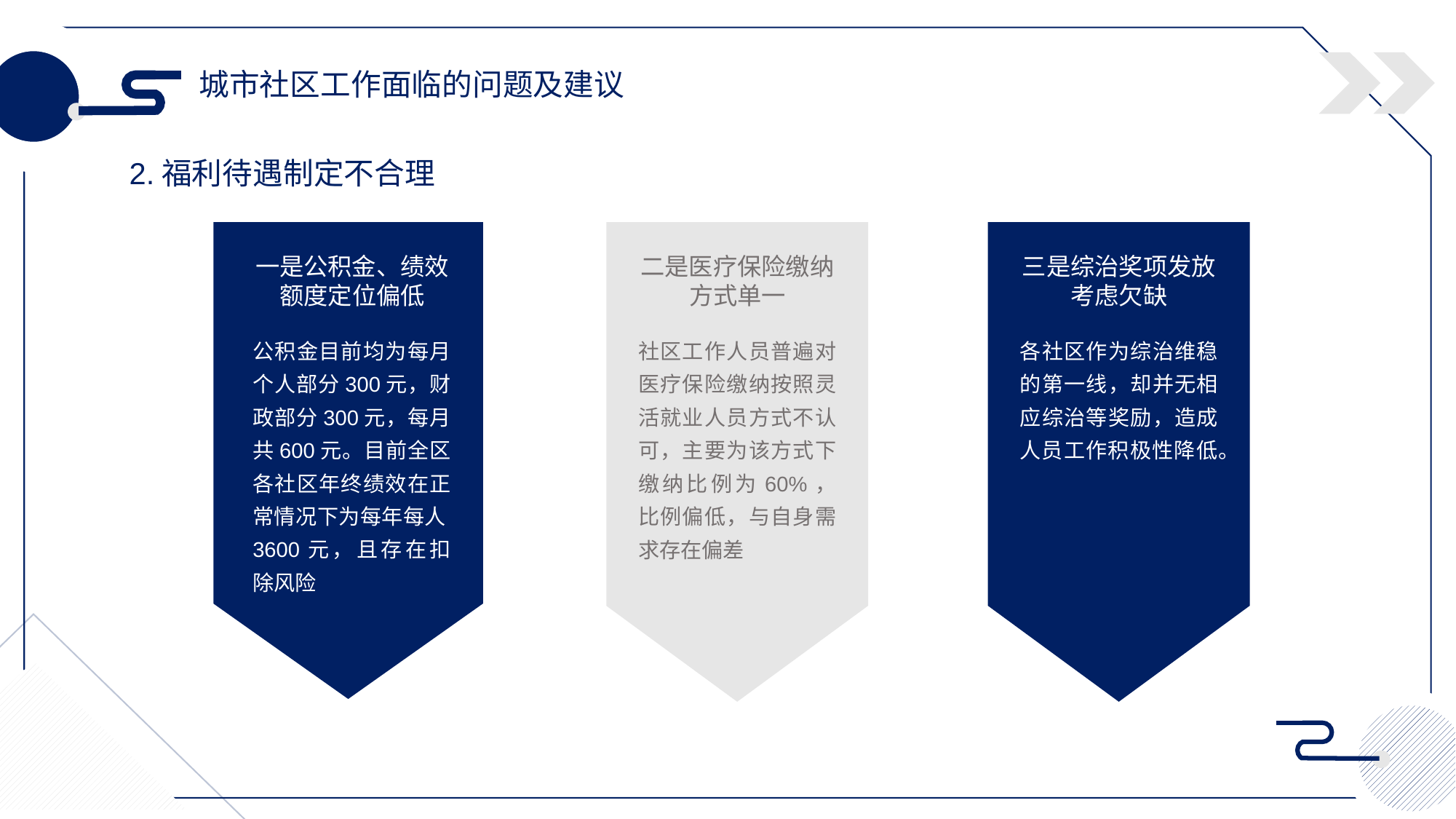

城市社区工作面临的问题及建议
2.福利待遇制定不合理

一是公积金、绩效额度定位偏低
公积金目前均为每月个人部分300元，财政部分300元，每月共600元。目前全区各社区年终绩效在正常情况下为每年每人3600元，且存在扣除风险

二是医疗保险缴纳方式单一
社区工作人员普遍对医疗保险缴纳按照灵活就业人员方式不认可，主要为该方式下缴纳比例为60%，比例偏低，与自身需求存在偏差

三是综治奖项发放考虑欠缺
各社区作为综治维稳的第一线，却并无相应综治等奖励，造成人员工作积极性降低。